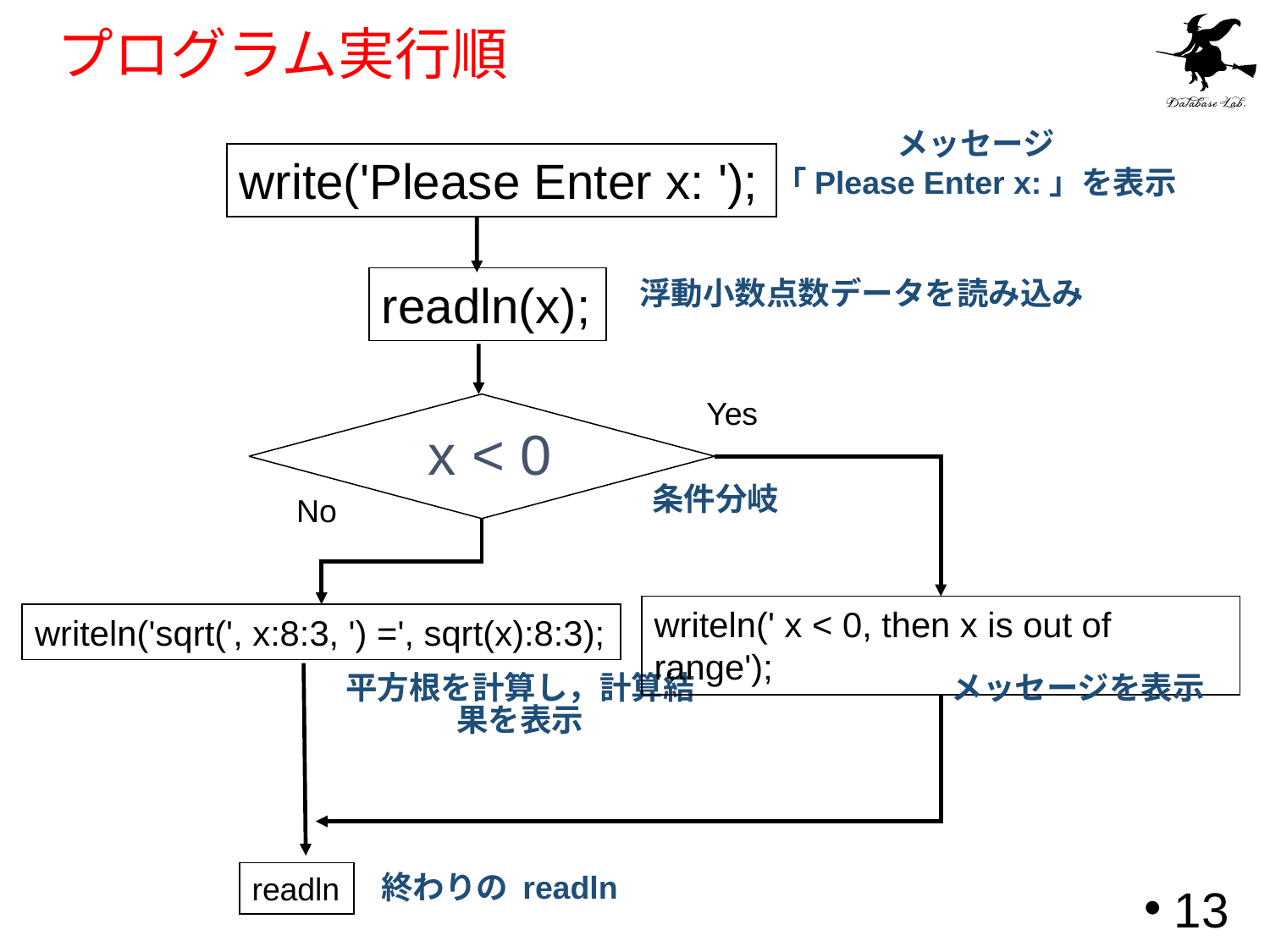

# プログラム実行順
メッセージ
「Please Enter x:」を表示
write('Please Enter x: ');

readln(x);
浮動小数点数データを読み込み

Yes

       x < 0
条件分岐
No
writeln(' x < 0, then x is out of range');
writeln('sqrt(', x:8:3, ') =', sqrt(x):8:3);

メッセージを表示
平方根を計算し，計算結果を表示

readln
終わりの readln
13